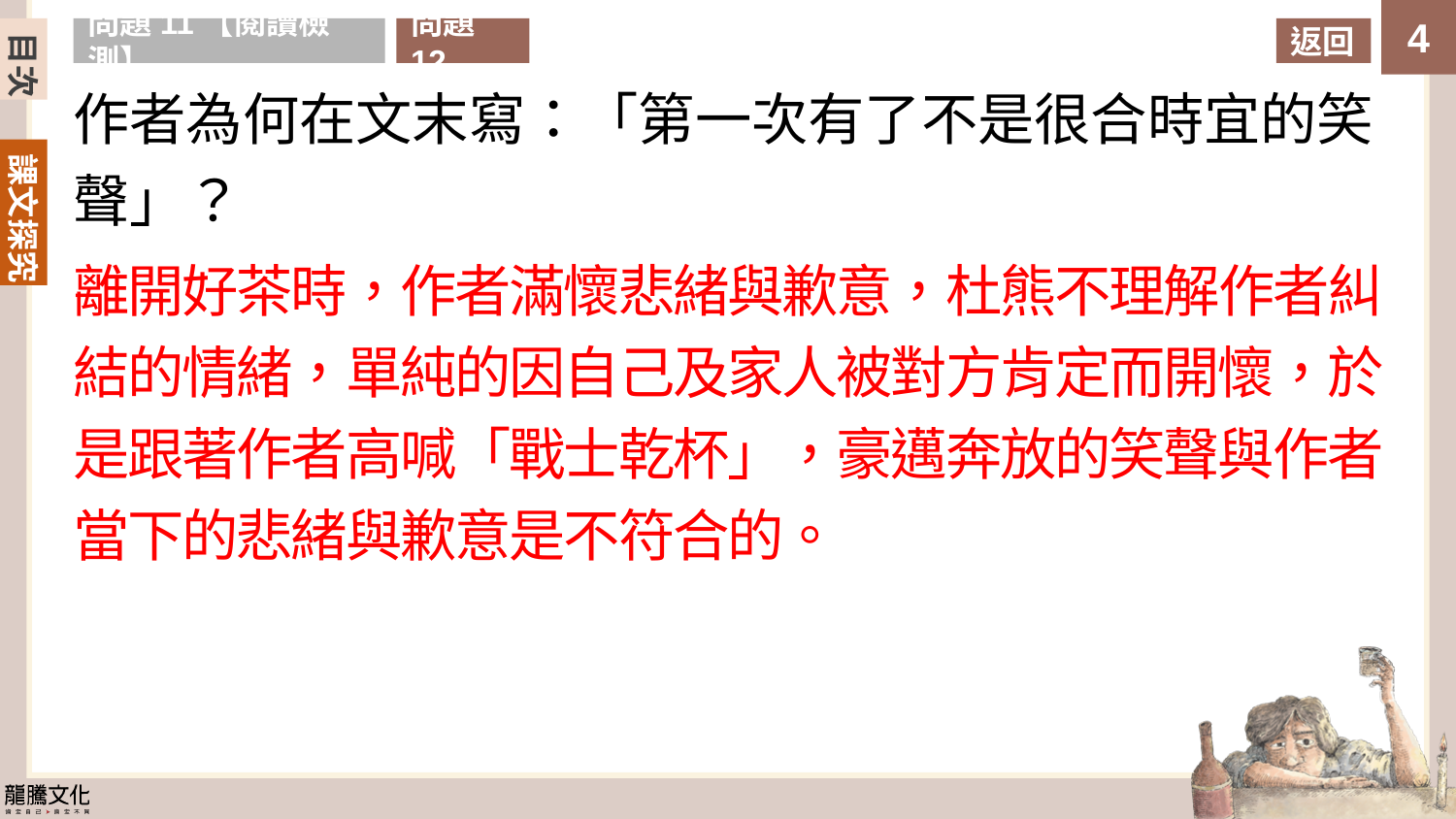

目次
問題11【閱讀檢測】
問題12
返回
作者為何在文末寫：「第一次有了不是很合時宜的笑聲」？
離開好茶時，作者滿懷悲緒與歉意，杜熊不理解作者糾結的情緒，單純的因自己及家人被對方肯定而開懷，於是跟著作者高喊「戰士乾杯」，豪邁奔放的笑聲與作者當下的悲緒與歉意是不符合的。